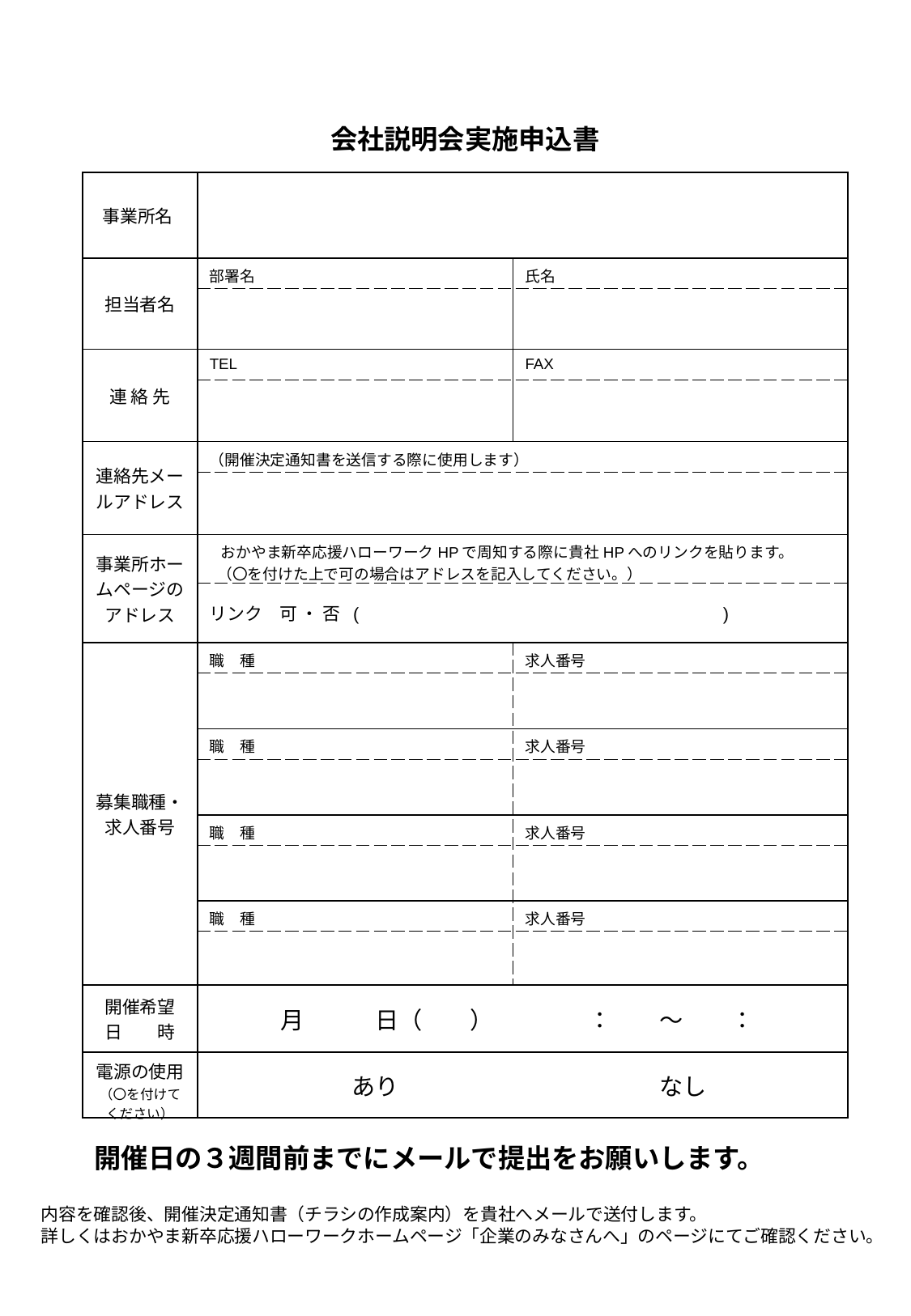

会社説明会実施申込書
| 事業所名 |  |  |
| --- | --- | --- |
| 担当者名 | 部署名 | 氏名 |
|  |  |  |
| 連 絡 先 | TEL | FAX |
|  |  |  |
| 連絡先メールアドレス | （開催決定通知書を送信する際に使用します） |  |
|  |  |  |
| 事業所ホームページのアドレス | おかやま新卒応援ハローワークHPで周知する際に貴社HPへのリンクを貼ります。 （〇を付けた上で可の場合はアドレスを記入してください。） |  |
|  | リンク　可 ・ 否 ( ) |  |
| 募集職種・ 求人番号 | 職　種 | 求人番号 |
|  |  |  |
|  | 職　種 | 求人番号 |
|  |  |  |
|  | 職　種 | 求人番号 |
|  |  |  |
|  | 職　種 | 求人番号 |
|  |  |  |
| 開催希望 日　　時 | 月　　　日（　　）　　　　：　　～　　： |  |
| 電源の使用（〇を付けてください） | あり　　　　　　　　　　　なし |  |
開催日の３週間前までにメールで提出をお願いします。
内容を確認後、開催決定通知書（チラシの作成案内）を貴社へメールで送付します。
詳しくはおかやま新卒応援ハローワークホームページ「企業のみなさんへ」のページにてご確認ください。